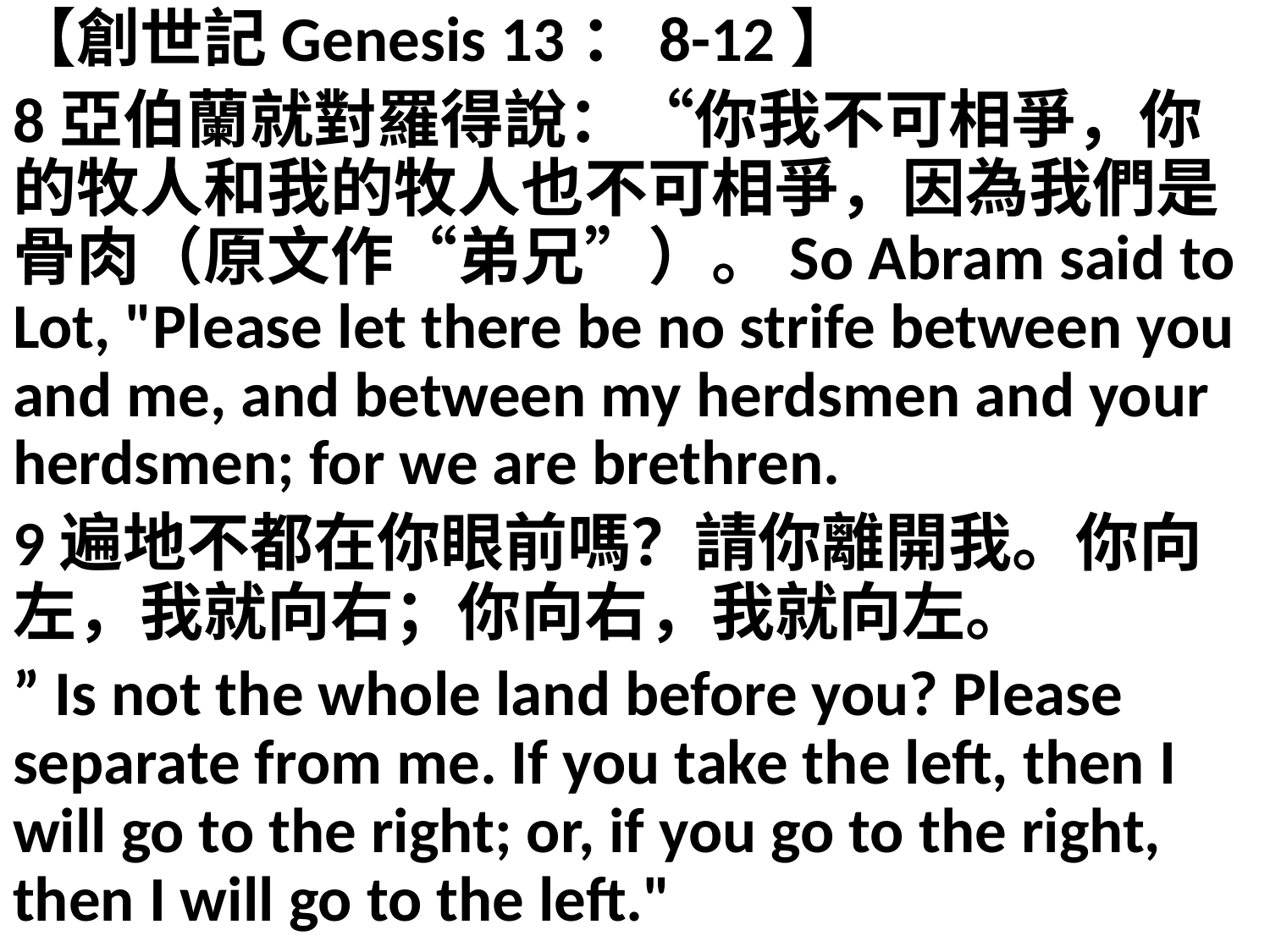

【創世記Genesis 13：8-12】
8亞伯蘭就對羅得說：“你我不可相爭，你的牧人和我的牧人也不可相爭，因為我們是骨肉（原文作“弟兄”）。So Abram said to Lot, "Please let there be no strife between you and me, and between my herdsmen and your herdsmen; for we are brethren.
9遍地不都在你眼前嗎？請你離開我。你向左，我就向右；你向右，我就向左。
” Is not the whole land before you? Please separate from me. If you take the left, then I will go to the right; or, if you go to the right, then I will go to the left."